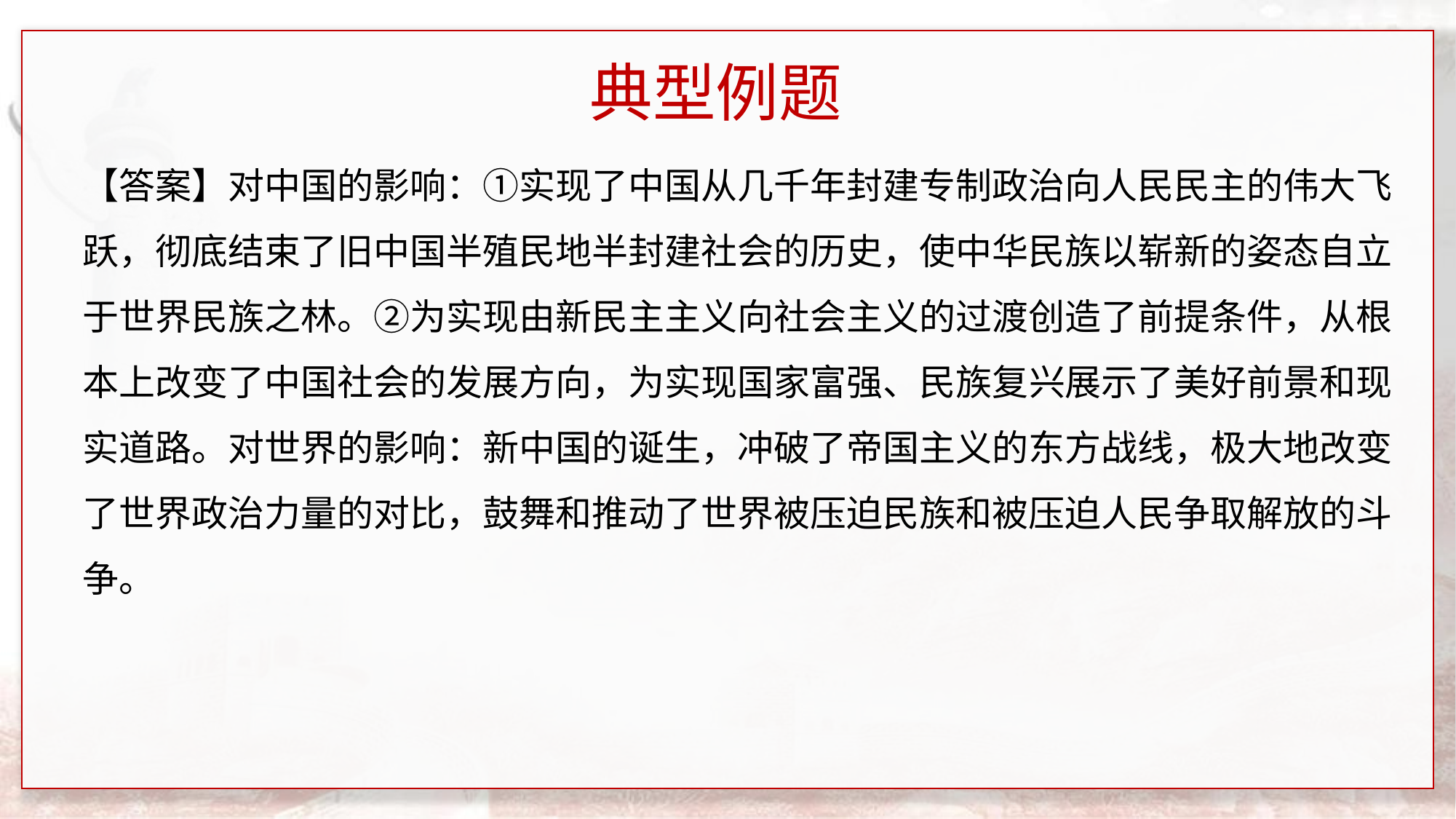

典型例题
【答案】对中国的影响：①实现了中国从几千年封建专制政治向人民民主的伟大飞跃，彻底结束了旧中国半殖民地半封建社会的历史，使中华民族以崭新的姿态自立于世界民族之林。②为实现由新民主主义向社会主义的过渡创造了前提条件，从根本上改变了中国社会的发展方向，为实现国家富强、民族复兴展示了美好前景和现实道路。对世界的影响：新中国的诞生，冲破了帝国主义的东方战线，极大地改变了世界政治力量的对比，鼓舞和推动了世界被压迫民族和被压迫人民争取解放的斗争。